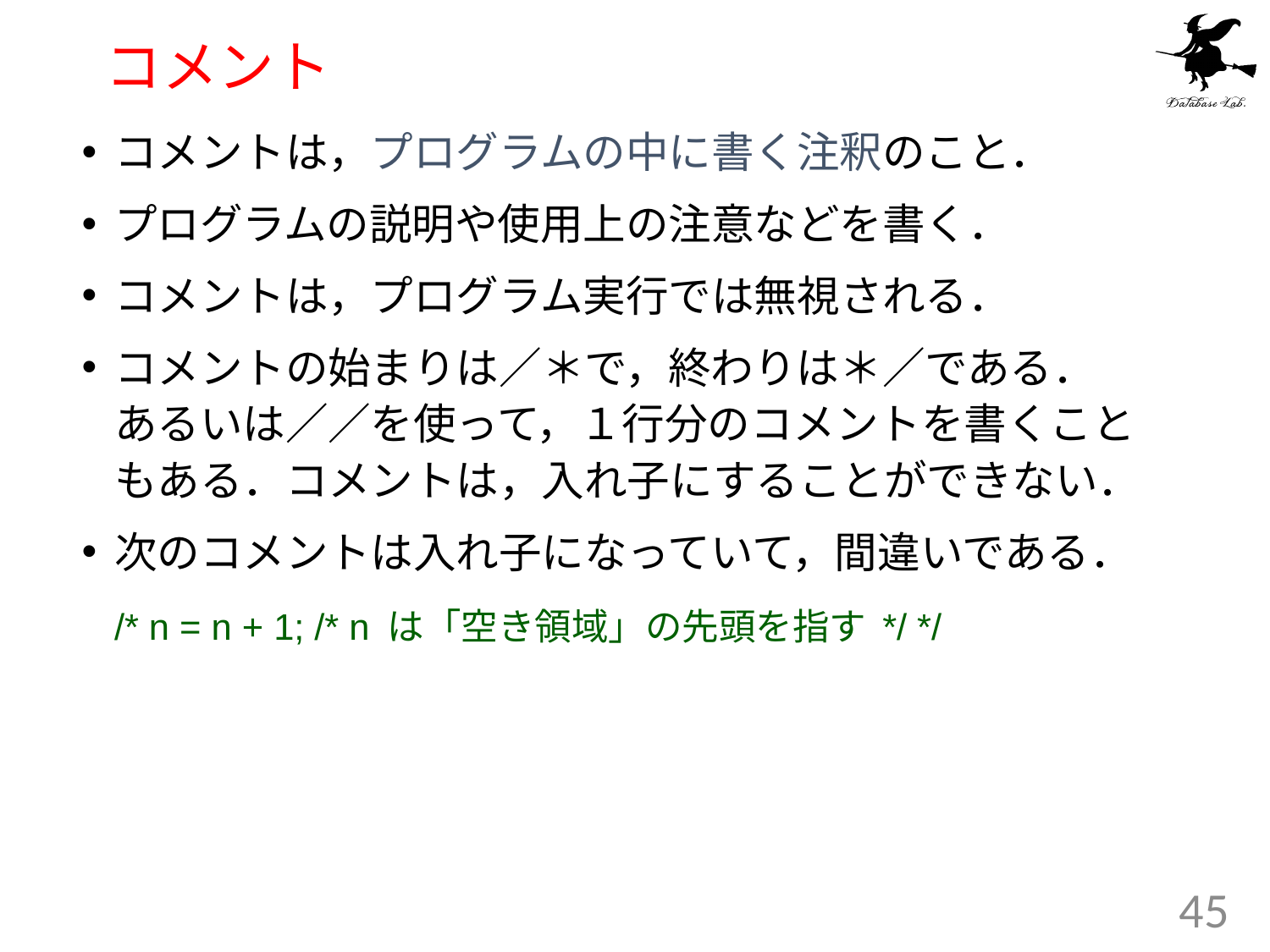

# コメント
コメントは，プログラムの中に書く注釈のこと．
プログラムの説明や使用上の注意などを書く．
コメントは，プログラム実行では無視される．
コメントの始まりは／＊で，終わりは＊／である．あるいは／／を使って，１行分のコメントを書くこともある．コメントは，入れ子にすることができない．
次のコメントは入れ子になっていて，間違いである．
	/* n = n + 1; /* n は「空き領域」の先頭を指す */ */
45